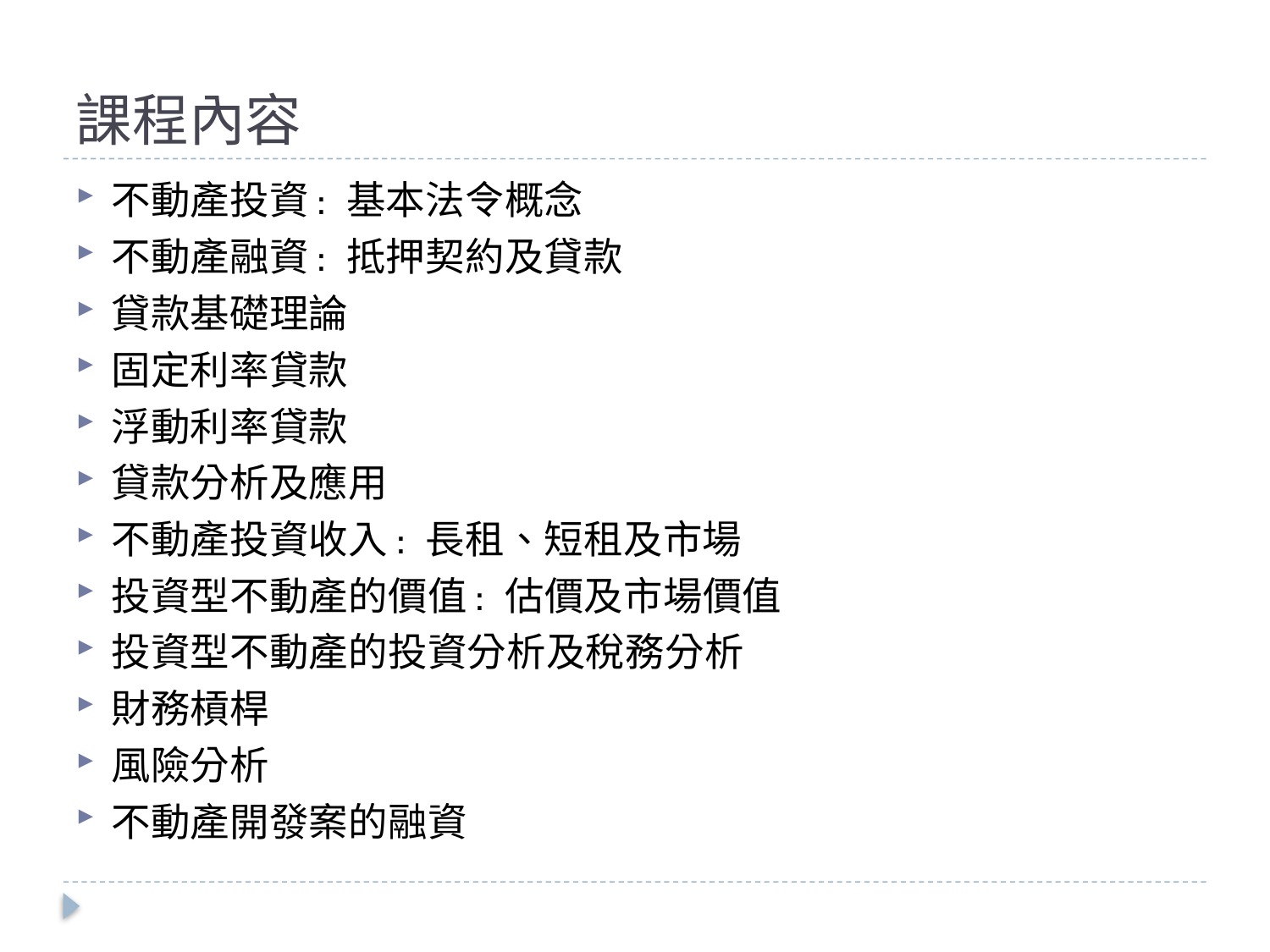

# 課程內容
不動產投資: 基本法令概念
不動產融資: 抵押契約及貸款
貸款基礎理論
固定利率貸款
浮動利率貸款
貸款分析及應用
不動產投資收入: 長租、短租及市場
投資型不動產的價值: 估價及市場價值
投資型不動產的投資分析及稅務分析
財務槓桿
風險分析
不動產開發案的融資